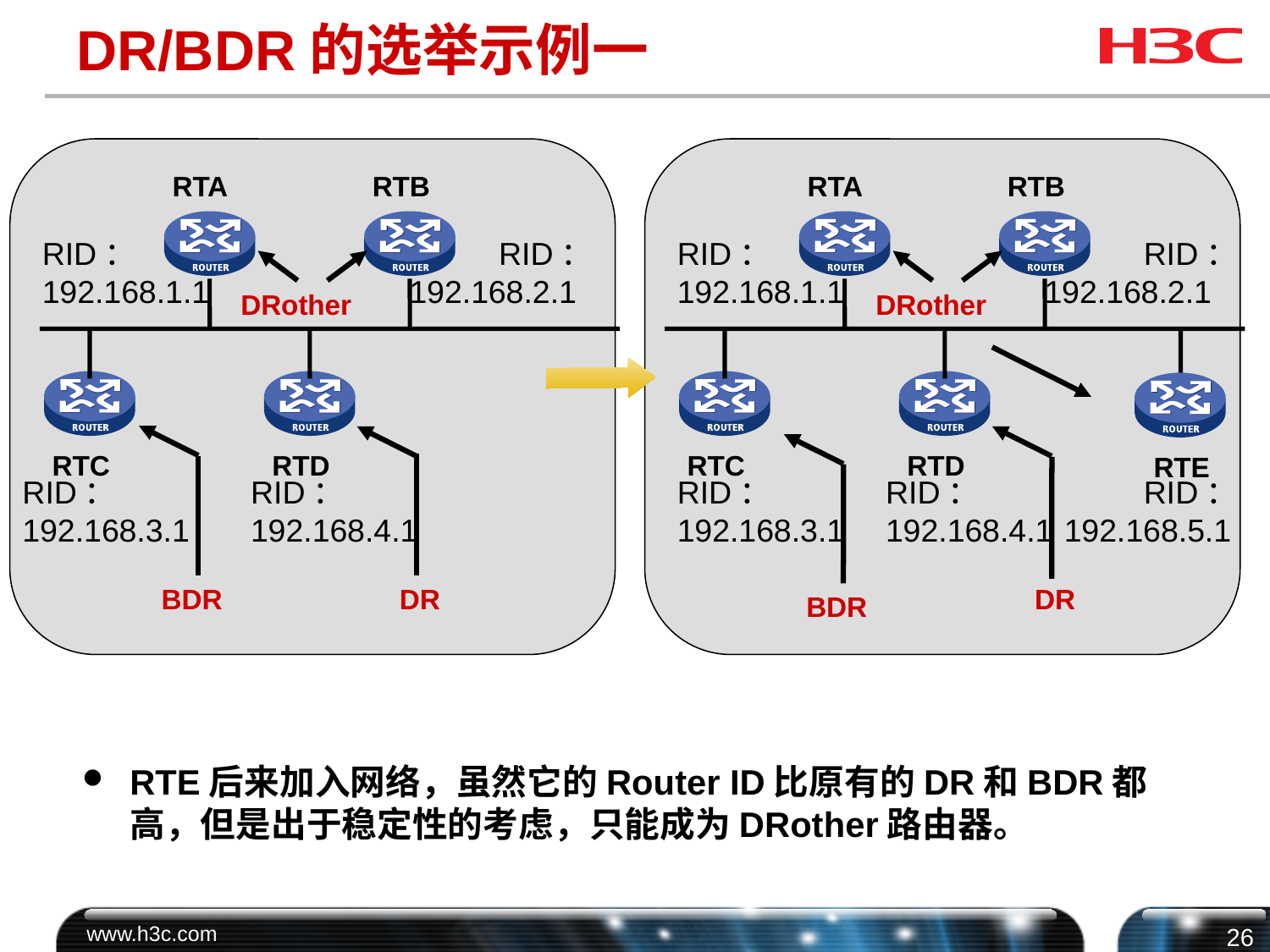

# DR/BDR的选举示例一

RTA
RTB
RTA
RTB

RID：
192.168.1.1
RID：
192.168.2.1
RID：
192.168.1.1
RID：
192.168.2.1

DRother
DRother

RTC
RTD
RTC
RTD
RTE
RID：
192.168.3.1
RID：
192.168.4.1
RID：
192.168.3.1
RID：
192.168.4.1
RID：
192.168.5.1
BDR
DR
DR
BDR
RTE后来加入网络，虽然它的Router ID比原有的DR和BDR都高，但是出于稳定性的考虑，只能成为DRother路由器。